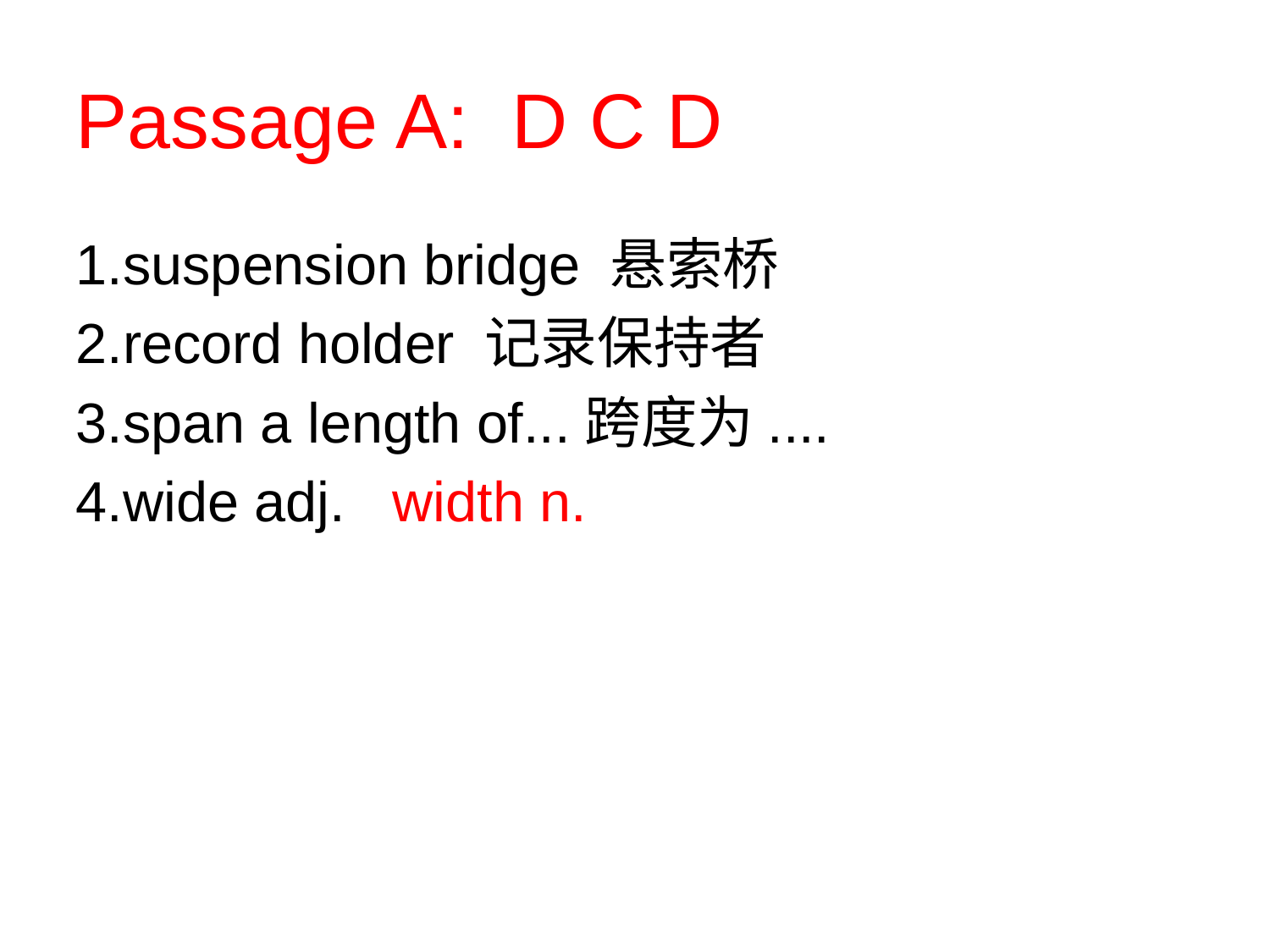

# Passage A:  D C D
1.suspension bridge 悬索桥
2.record holder 记录保持者
3.span a length of...跨度为....
4.wide adj.   width n.